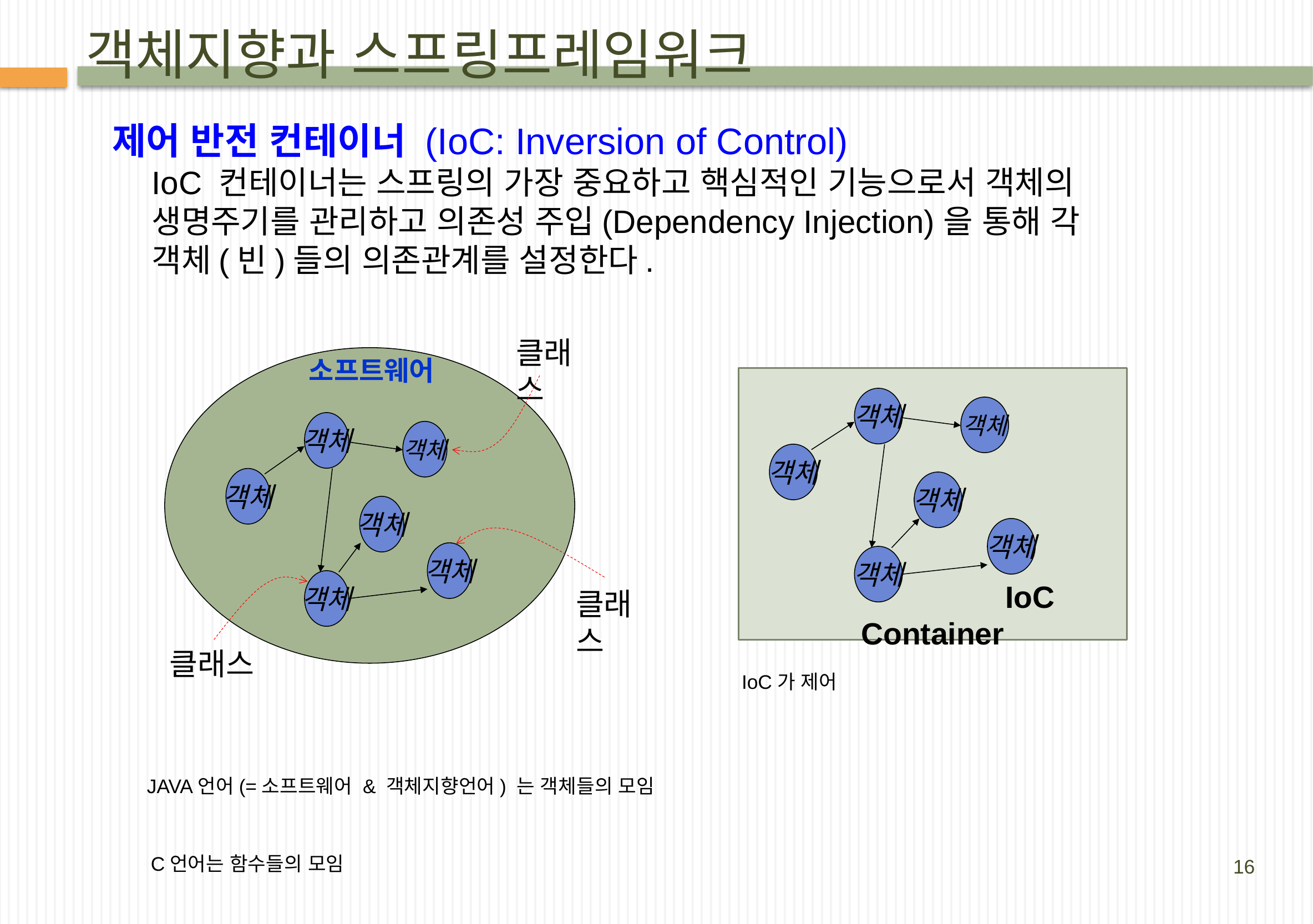

# 객체지향과 스프링프레임워크
제어 반전 컨테이너 (IoC: Inversion of Control)
IoC 컨테이너는 스프링의 가장 중요하고 핵심적인 기능으로서 객체의 생명주기를 관리하고 의존성 주입(Dependency Injection)을 통해 각 객체(빈)들의 의존관계를 설정한다.
클래스

객체
객체
객체
객체
객체
객체
소프트웨어

                       IoC Container

객체
객체
객체
객체
객체
객체

클래스
클래스
IoC가 제어
JAVA언어(=소프트웨어 & 객체지향언어) 는 객체들의 모임
C언어는 함수들의 모임
16